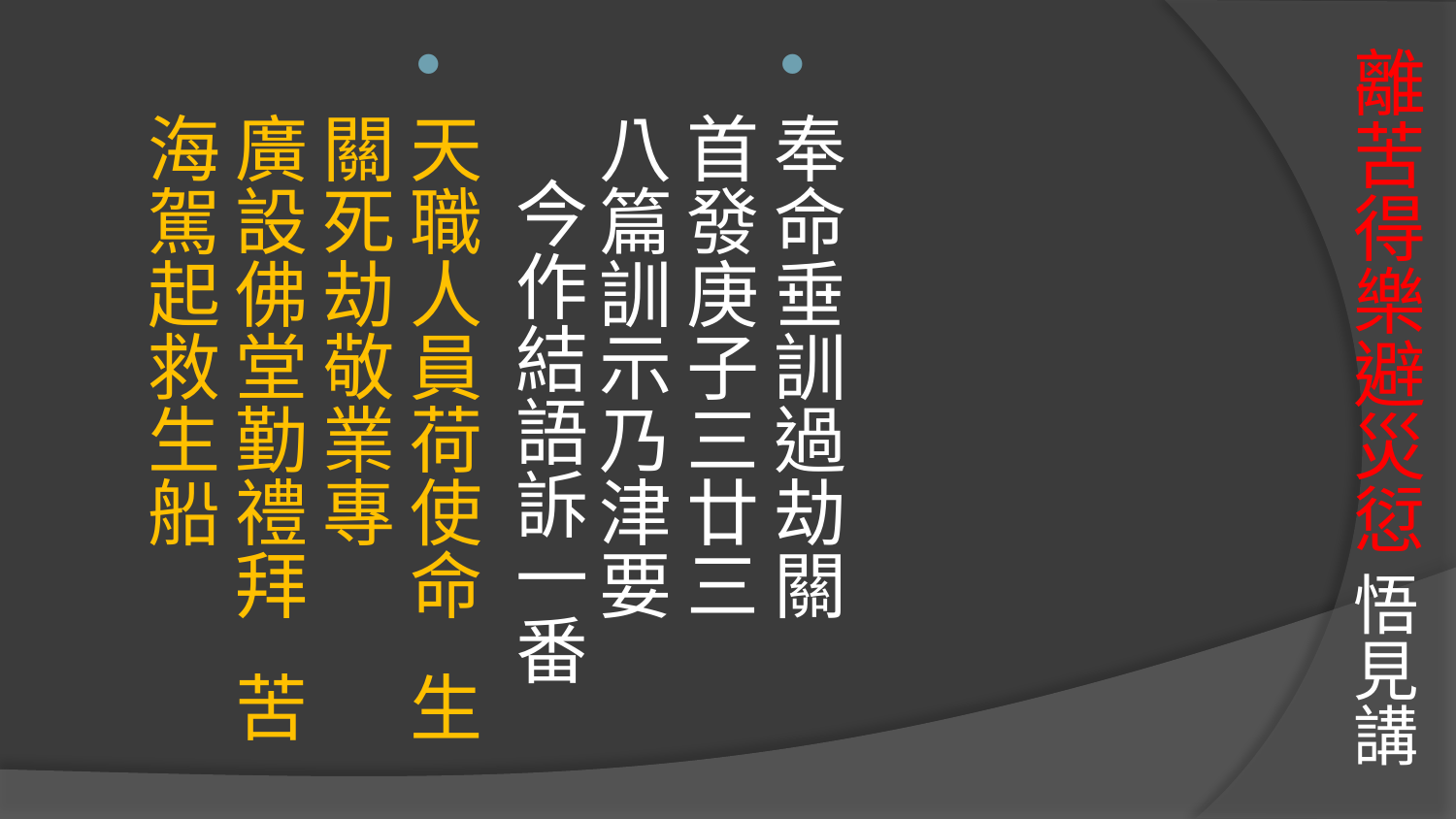

# 離苦得樂避災愆 悟見講
奉命垂訓過劫關          首發庚子三廿三
八篇訓示乃津要              今作結語訴一番
天職人員荷使命   生關死劫敬業專
廣設佛堂勤禮拜   苦海駕起救生船